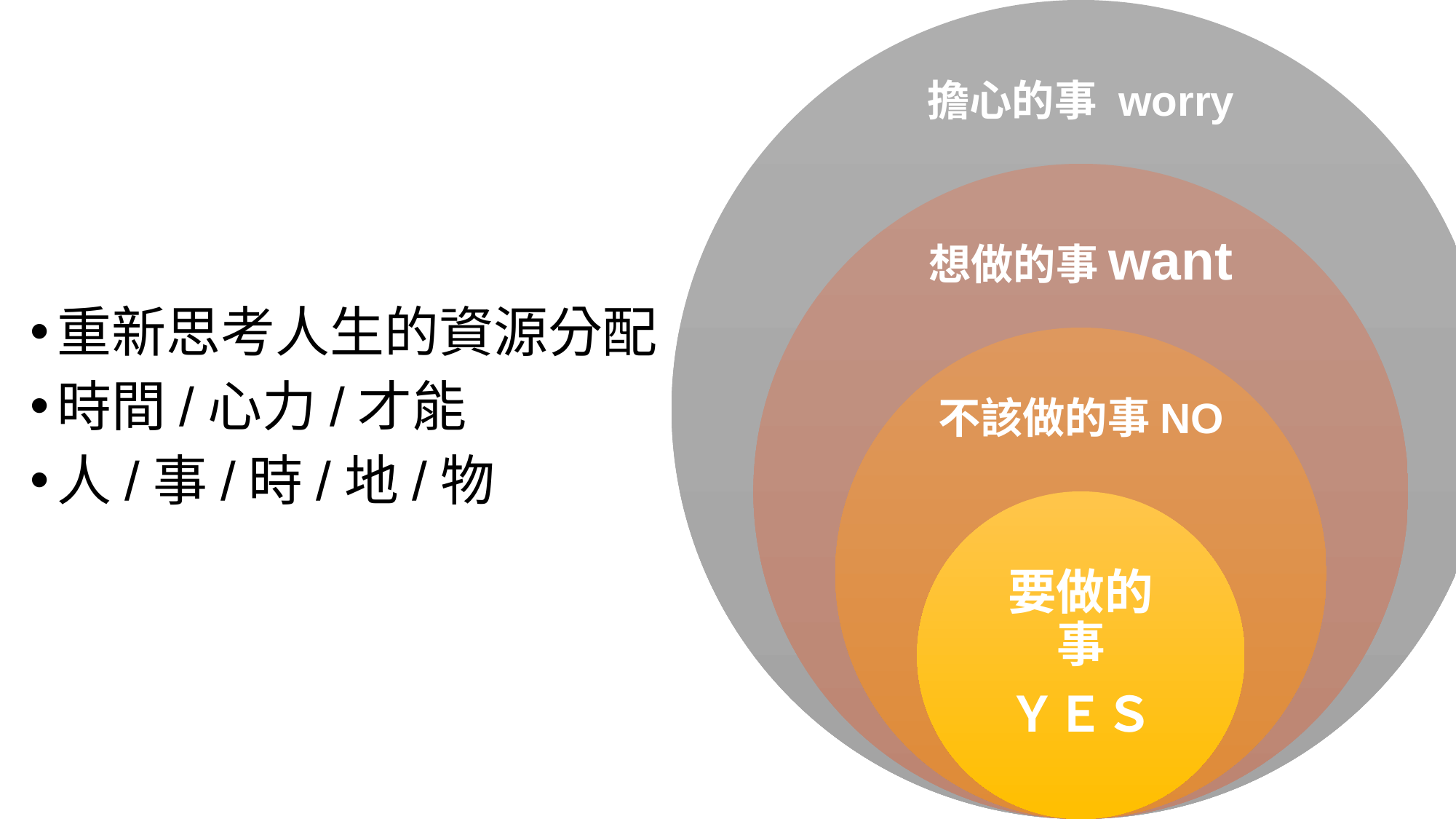

擔心的事 worry
想做的事want
不該做的事NO
要做的事
ＹＥＳ
重新思考人生的資源分配
時間/心力/才能
人/事/時/地/物